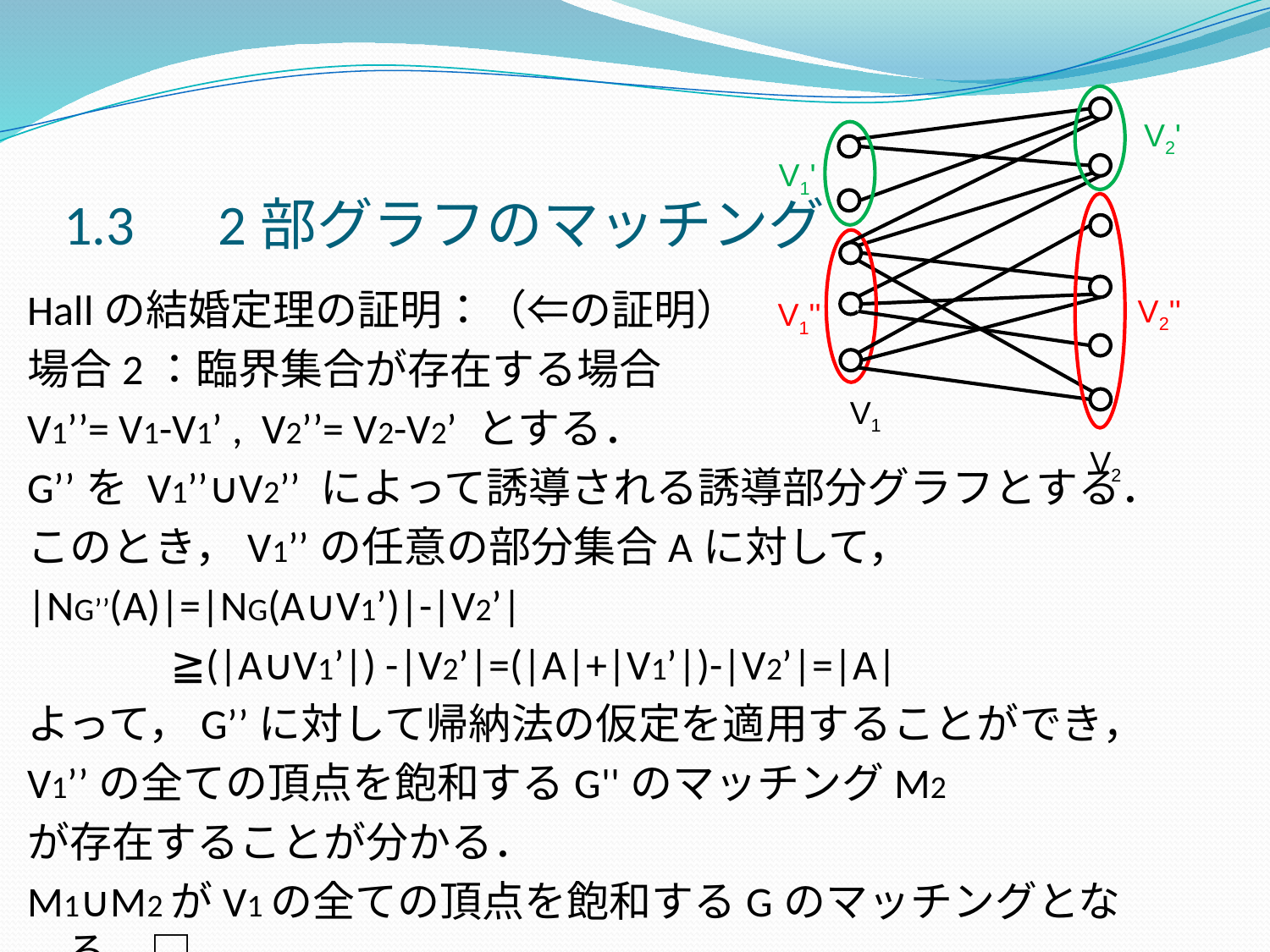

1.3　2部グラフのマッチング

V2'

V1'

Hallの結婚定理の証明：（⇐の証明）
場合2：臨界集合が存在する場合
V1’’= V1-V1’ ,  V2’’= V2-V2’ とする．
G’’を V1’’∪V2’’ によって誘導される誘導部分グラフとする．
このとき，V1’’の任意の部分集合Aに対して，
|NG’’(A)|=|NG(A∪V1’)|-|V2’|
               ≧(|A∪V1’|) -|V2’|=(|A|+|V1’|)-|V2’|=|A|
よって，G’’に対して帰納法の仮定を適用することができ，
V1’’の全ての頂点を飽和するG''のマッチングM2
が存在することが分かる．
M1∪M2がV1の全ての頂点を飽和するGのマッチングとなる．□

V2''
V1''
ｖ

V1

V2